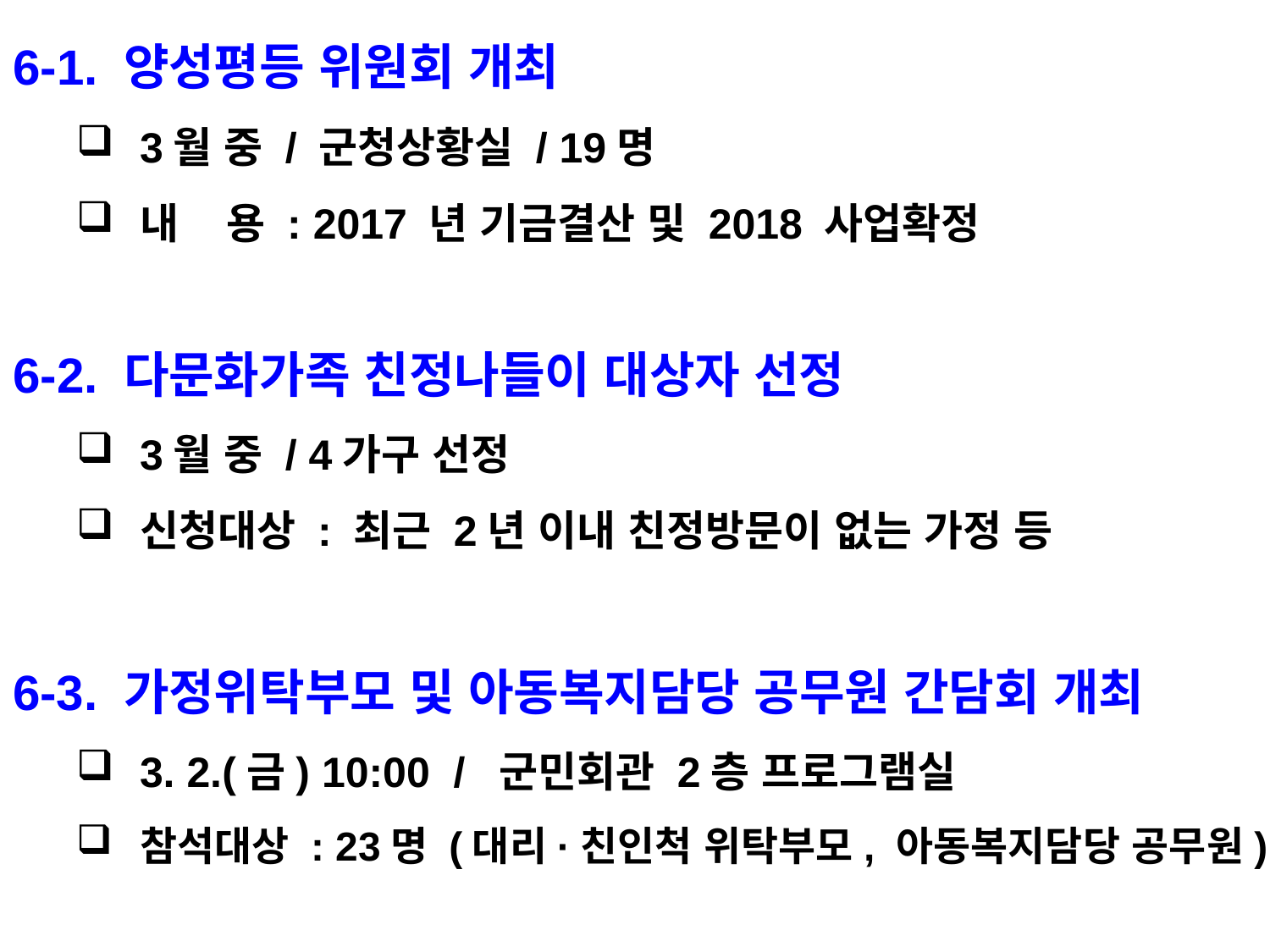

6-1. 양성평등 위원회 개최
3월 중 / 군청상황실 / 19명
내    용 : 2017 년 기금결산 및 2018 사업확정
6-2. 다문화가족 친정나들이 대상자 선정
3월 중 / 4가구 선정
신청대상 : 최근 2년 이내 친정방문이 없는 가정 등

6-3. 가정위탁부모 및 아동복지담당 공무원 간담회 개최
3. 2.(금) 10:00  /  군민회관 2층 프로그램실
참석대상 : 23명 (대리·친인척 위탁부모, 아동복지담당 공무원)